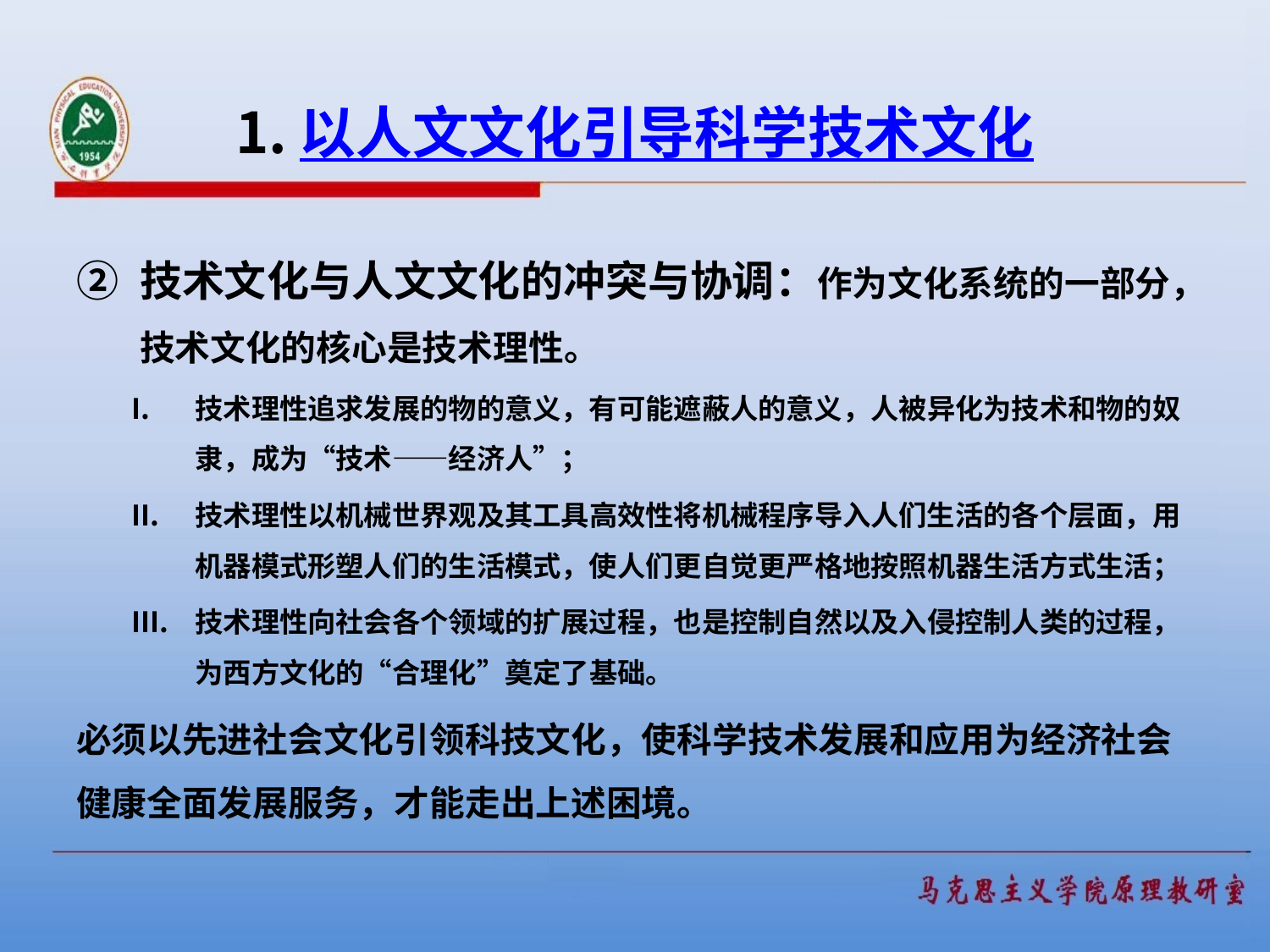

# 以人文文化引导科学技术文化
技术文化与人文文化的冲突与协调：作为文化系统的一部分，技术文化的核心是技术理性。
技术理性追求发展的物的意义，有可能遮蔽人的意义，人被异化为技术和物的奴隶，成为“技术——经济人”；
技术理性以机械世界观及其工具高效性将机械程序导入人们生活的各个层面，用机器模式形塑人们的生活模式，使人们更自觉更严格地按照机器生活方式生活；
技术理性向社会各个领域的扩展过程，也是控制自然以及入侵控制人类的过程，为西方文化的“合理化”奠定了基础。
必须以先进社会文化引领科技文化，使科学技术发展和应用为经济社会健康全面发展服务，才能走出上述困境。